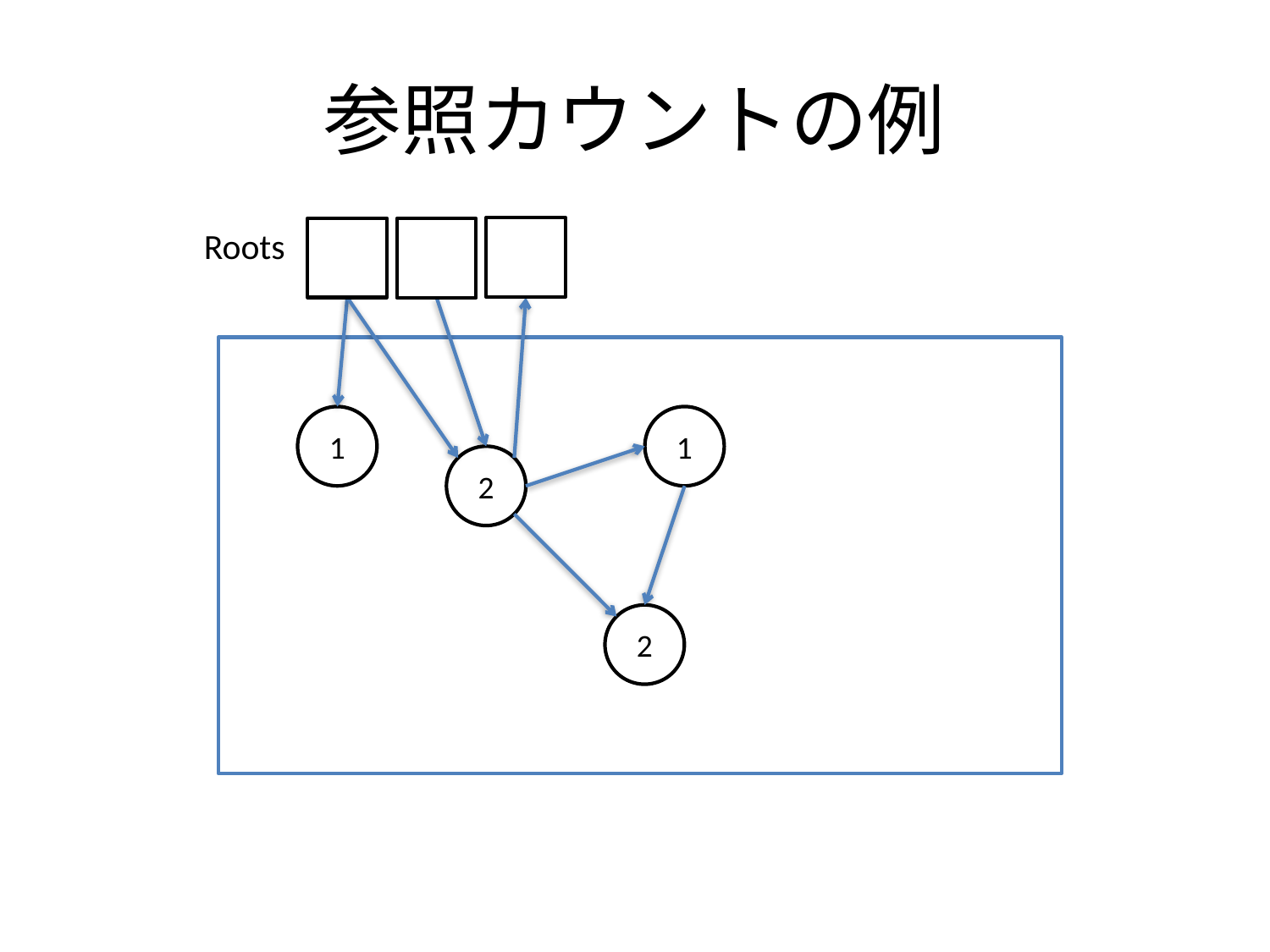

# 参照カウントの例

Roots

1
1
2
2